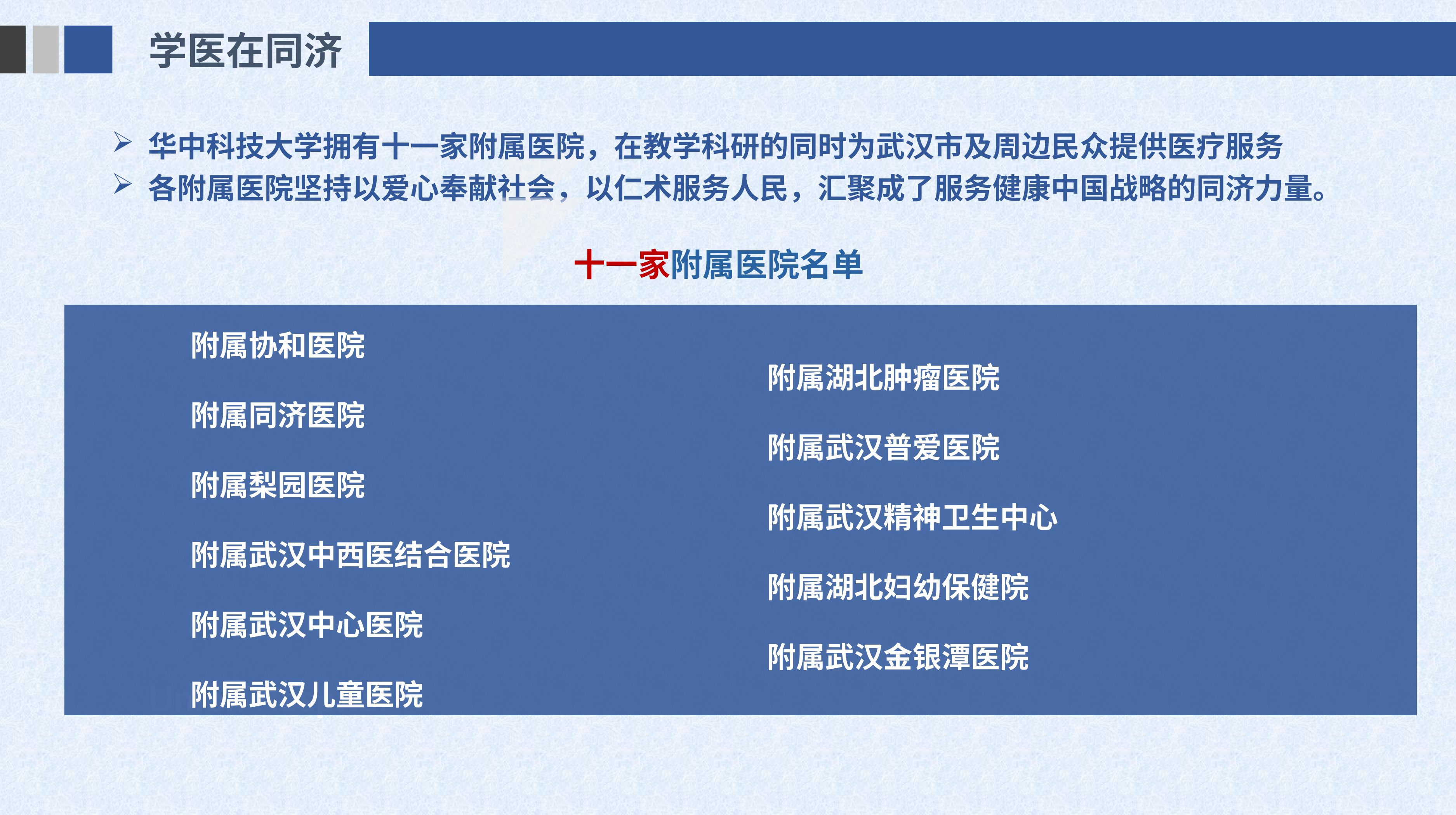

学医在同济

华中科技大学拥有十一家附属医院，在教学科研的同时为武汉市及周边民众提供医疗服务
各附属医院坚持以爱心奉献社会，以仁术服务人民，汇聚成了服务健康中国战略的同济力量。

十一家附属医院名单
附属协和医院
附属同济医院
附属梨园医院
附属武汉中西医结合医院
附属武汉中心医院
附属武汉儿童医院

附属湖北肿瘤医院
附属武汉普爱医院
附属武汉精神卫生中心
附属湖北妇幼保健院
附属武汉金银潭医院
Union Hospital